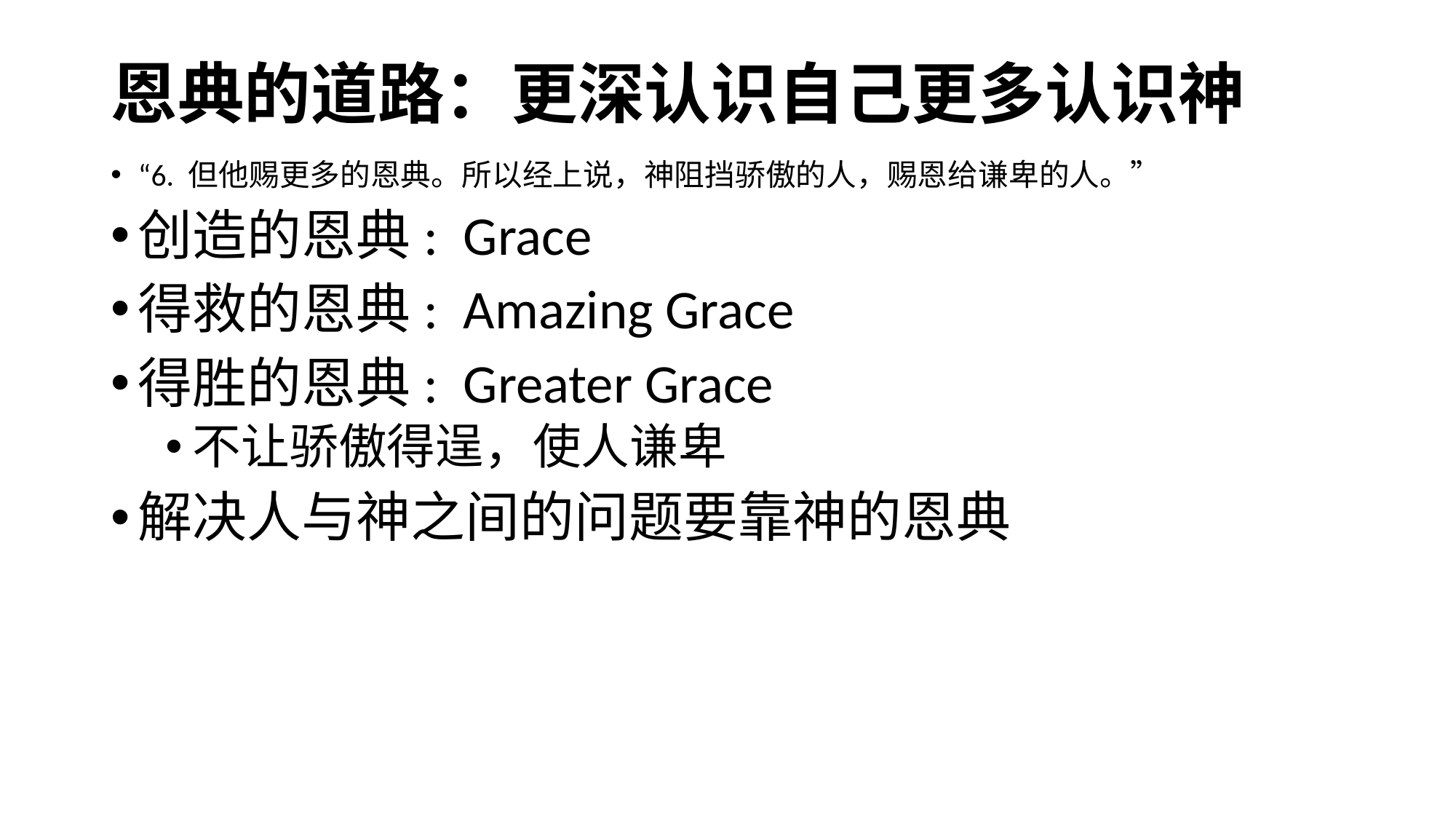

# 恩典的道路：更深认识自己更多认识神
“6. 但他赐更多的恩典。所以经上说，神阻挡骄傲的人，赐恩给谦卑的人。”
创造的恩典:  Grace
得救的恩典:  Amazing Grace
得胜的恩典:  Greater Grace
不让骄傲得逞，使人谦卑
解决人与神之间的问题要靠神的恩典